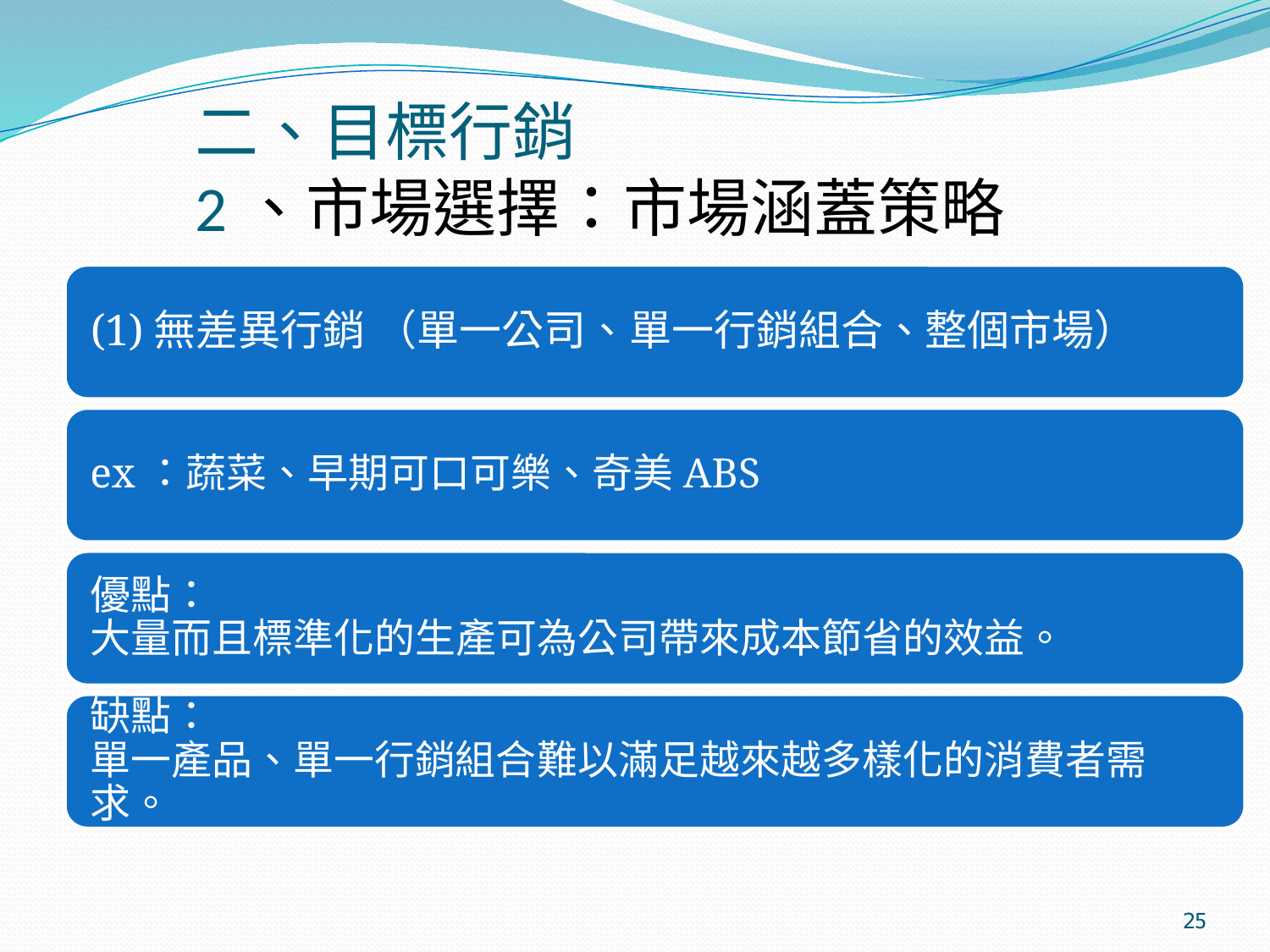

# 二、目標行銷 2、市場選擇：市場涵蓋策略
(1)無差異行銷 （單一公司、單一行銷組合、整個市場）
ex：蔬菜、早期可口可樂、奇美ABS
優點：
大量而且標準化的生產可為公司帶來成本節省的效益。
缺點：
單一產品、單一行銷組合難以滿足越來越多樣化的消費者需求。
25